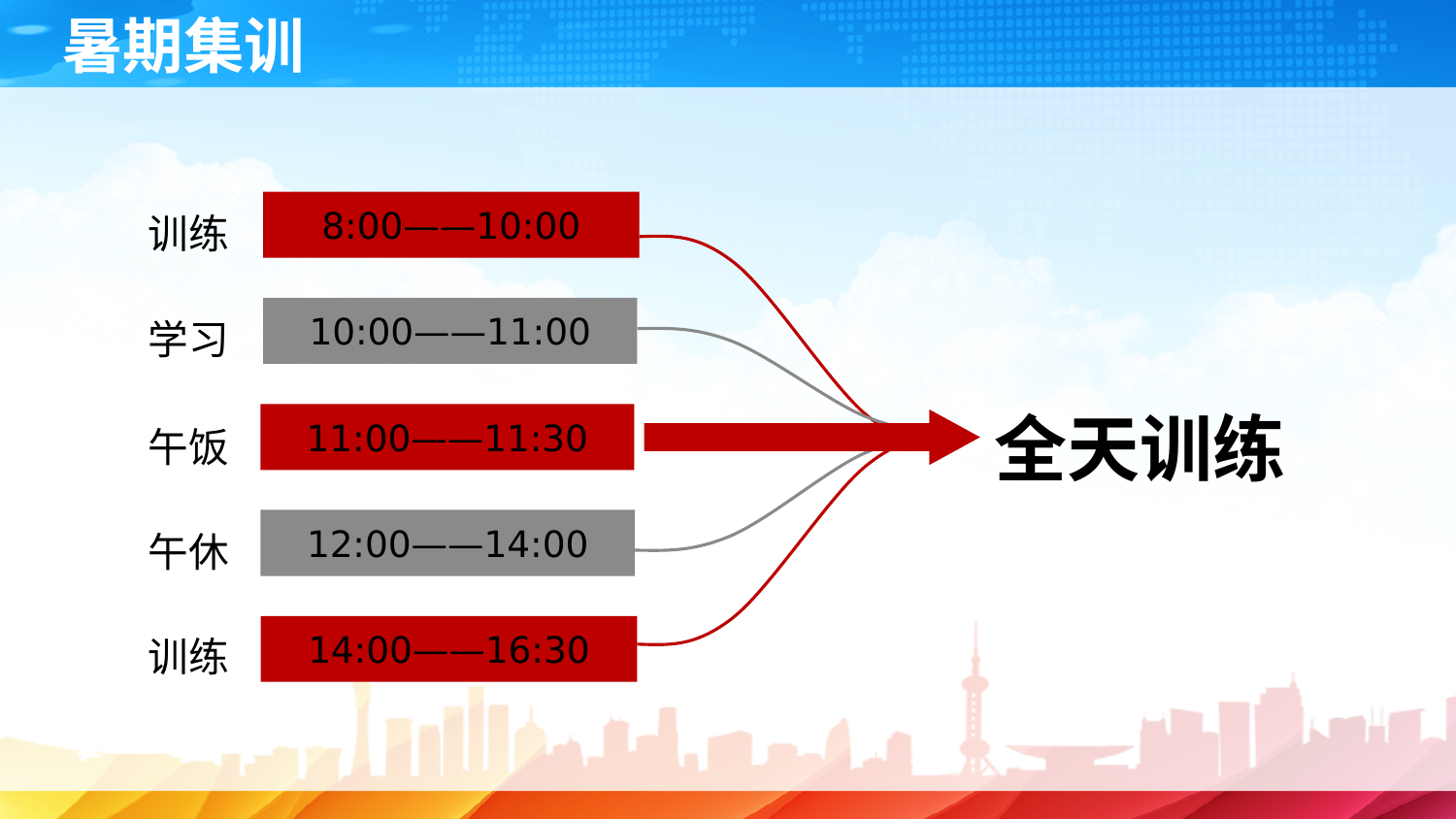

暑期集训
8:00——10:00
训练

10:00——11:00
学习

11:00——11:30

午饭

12:00——14:00
午休
14:00——16:30
训练
全天训练